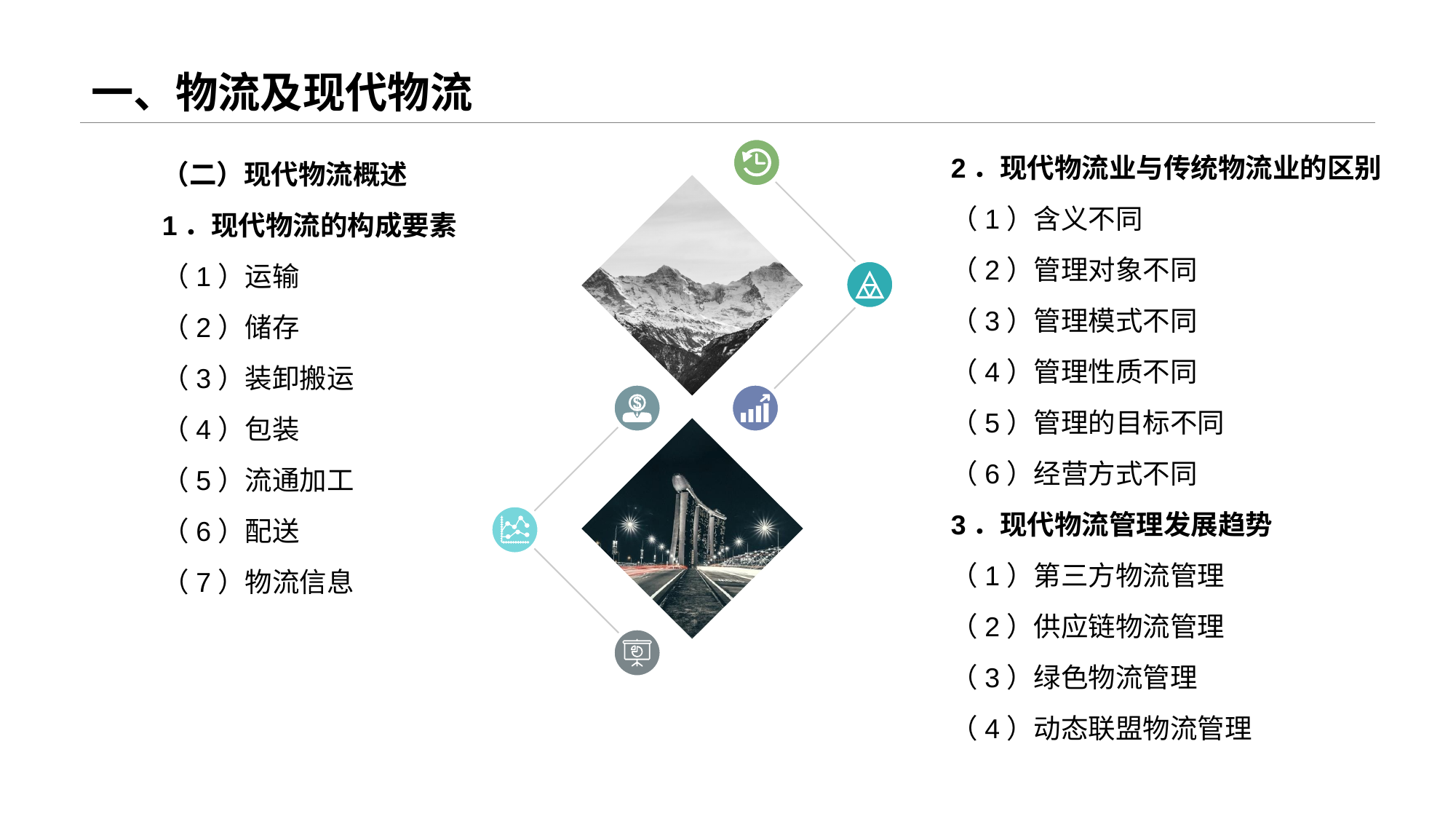

# 一、物流及现代物流

2．现代物流业与传统物流业的区别
（1）含义不同
（2）管理对象不同
（3）管理模式不同
（4）管理性质不同
（5）管理的目标不同
（6）经营方式不同
3．现代物流管理发展趋势
（1）第三方物流管理
（2）供应链物流管理
（3）绿色物流管理
（4）动态联盟物流管理

（二）现代物流概述
1．现代物流的构成要素
（1）运输
（2）储存
（3）装卸搬运
（4）包装
（5）流通加工
（6）配送
（7）物流信息
5